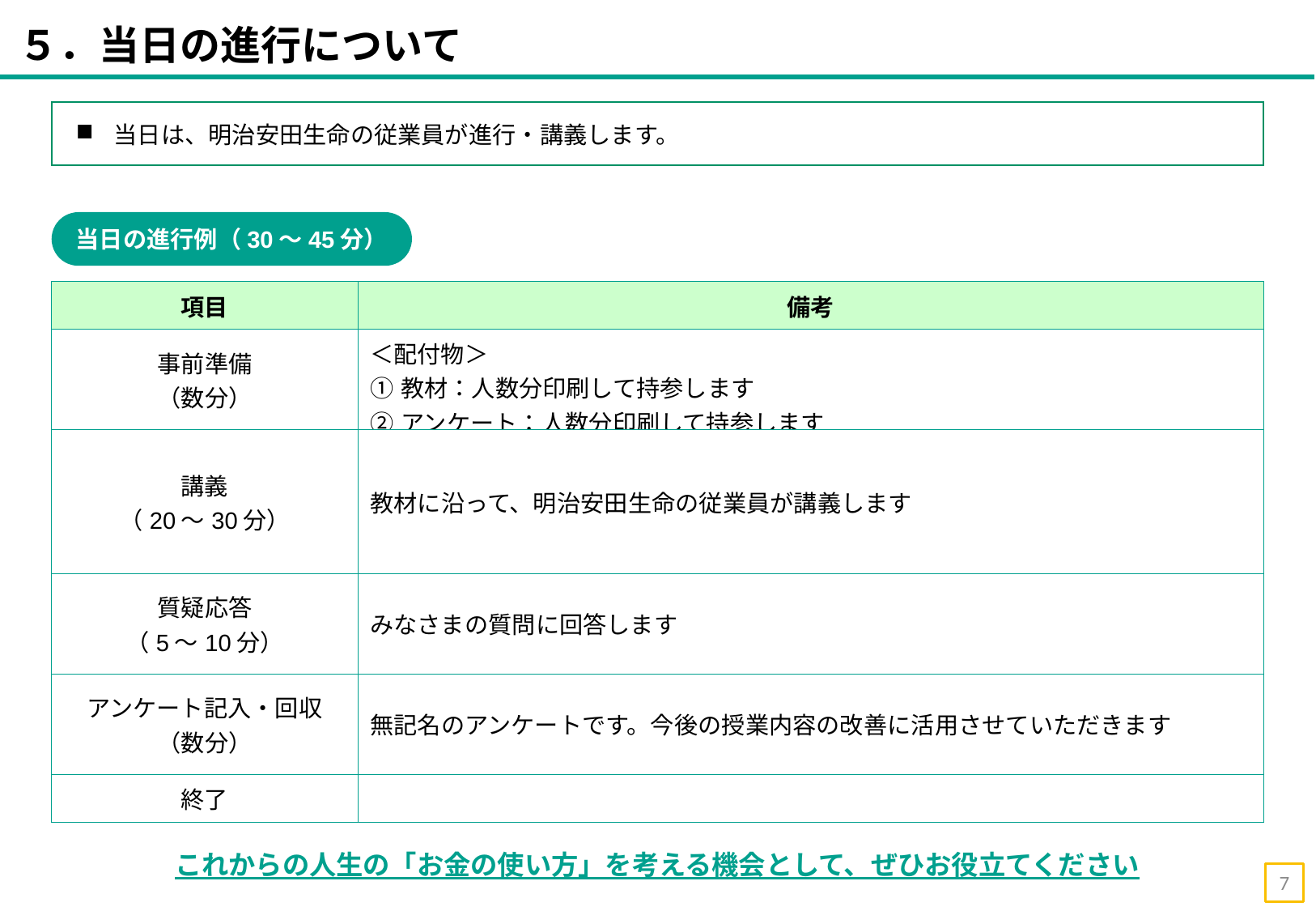

５．当日の進行について
当日は、明治安田生命の従業員が進行・講義します。
当日の進行例（30～45分）
| 項目 | 備考 |
| --- | --- |
| 事前準備 （数分） | ＜配付物＞ ①教材：人数分印刷して持参します ②アンケート：人数分印刷して持参します |
| 講義 （20～30分） | 教材に沿って、明治安田生命の従業員が講義します |
| 質疑応答 （5～10分） | みなさまの質問に回答します |
| アンケート記入・回収 （数分） | 無記名のアンケートです。今後の授業内容の改善に活用させていただきます |
| 終了 |  |
これからの人生の「お金の使い方」を考える機会として、ぜひお役立てください
7